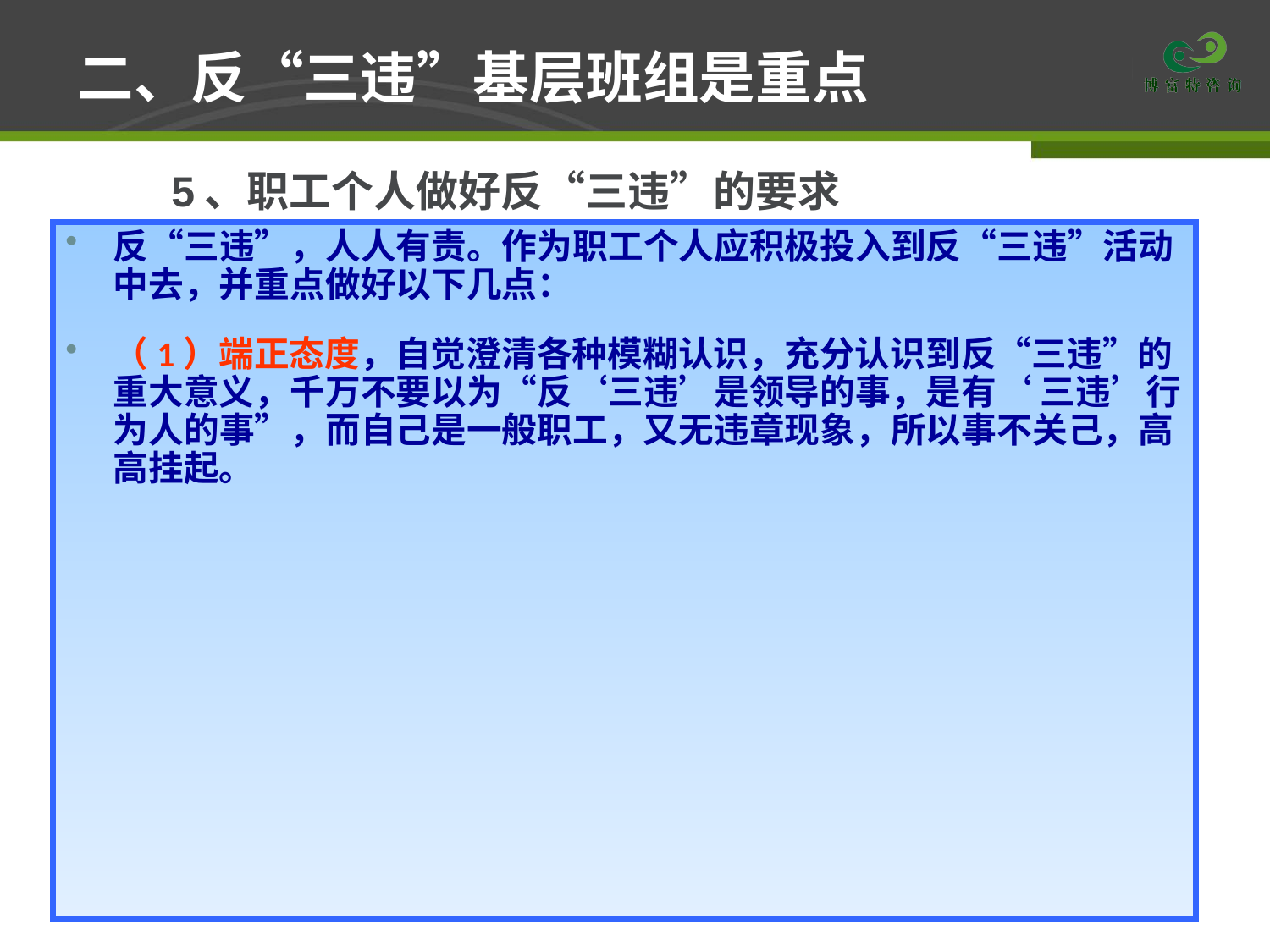

# 二、反“三违”基层班组是重点
5、职工个人做好反“三违”的要求
反“三违”，人人有责。作为职工个人应积极投入到反“三违”活动中去，并重点做好以下几点：
（1）端正态度，自觉澄清各种模糊认识，充分认识到反“三违”的重大意义，千万不要以为“反‘三违’是领导的事，是有‘ 三违’行为人的事”，而自己是一般职工，又无违章现象，所以事不关己，高高挂起。
33